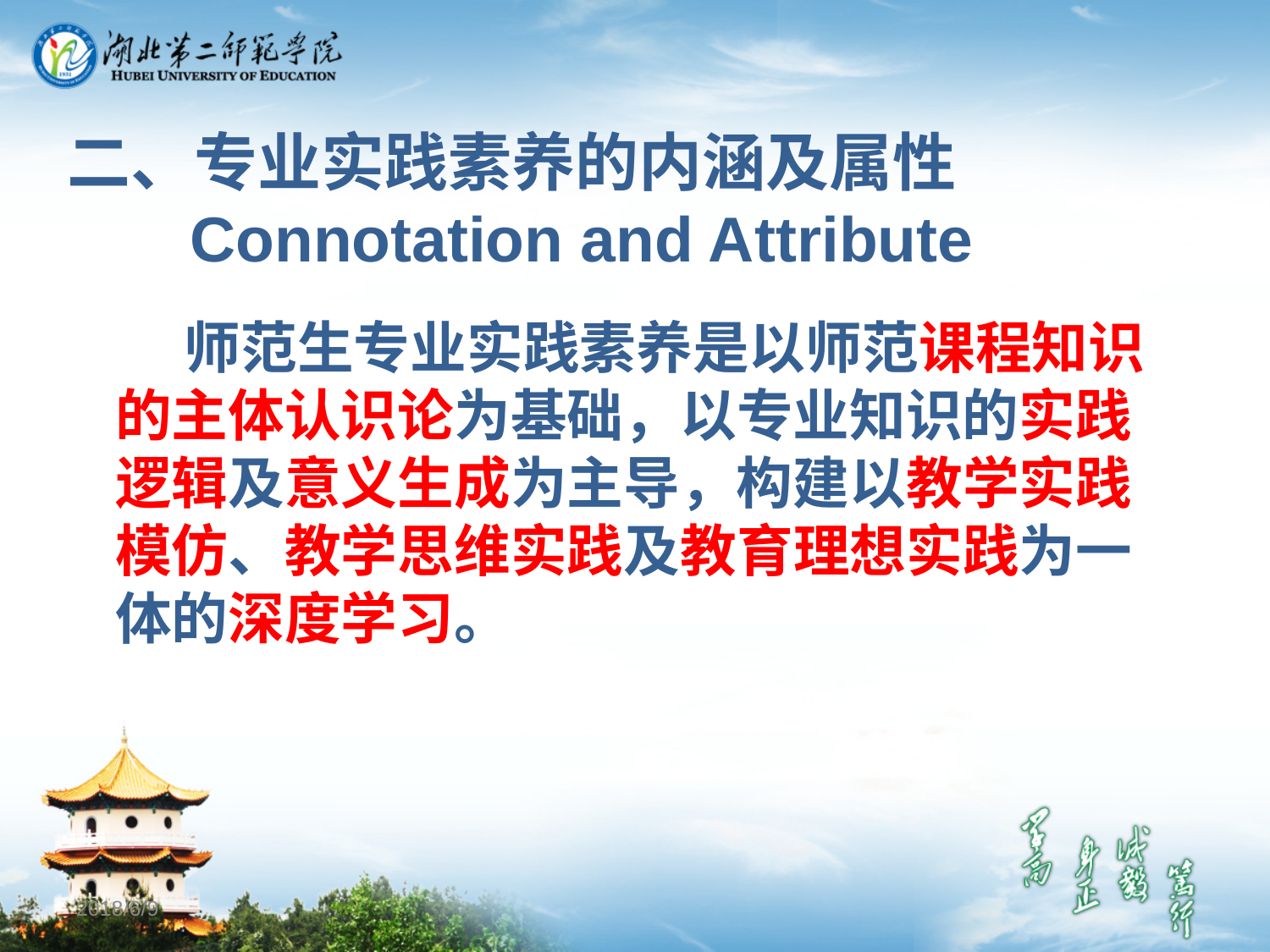

二、专业实践素养的内涵及属性
       Connotation and Attribute

        师范生专业实践素养是以师范课程知识的主体认识论为基础，以专业知识的实践逻辑及意义生成为主导，构建以教学实践模仿、教学思维实践及教育理想实践为一体的深度学习。
2018/6/9